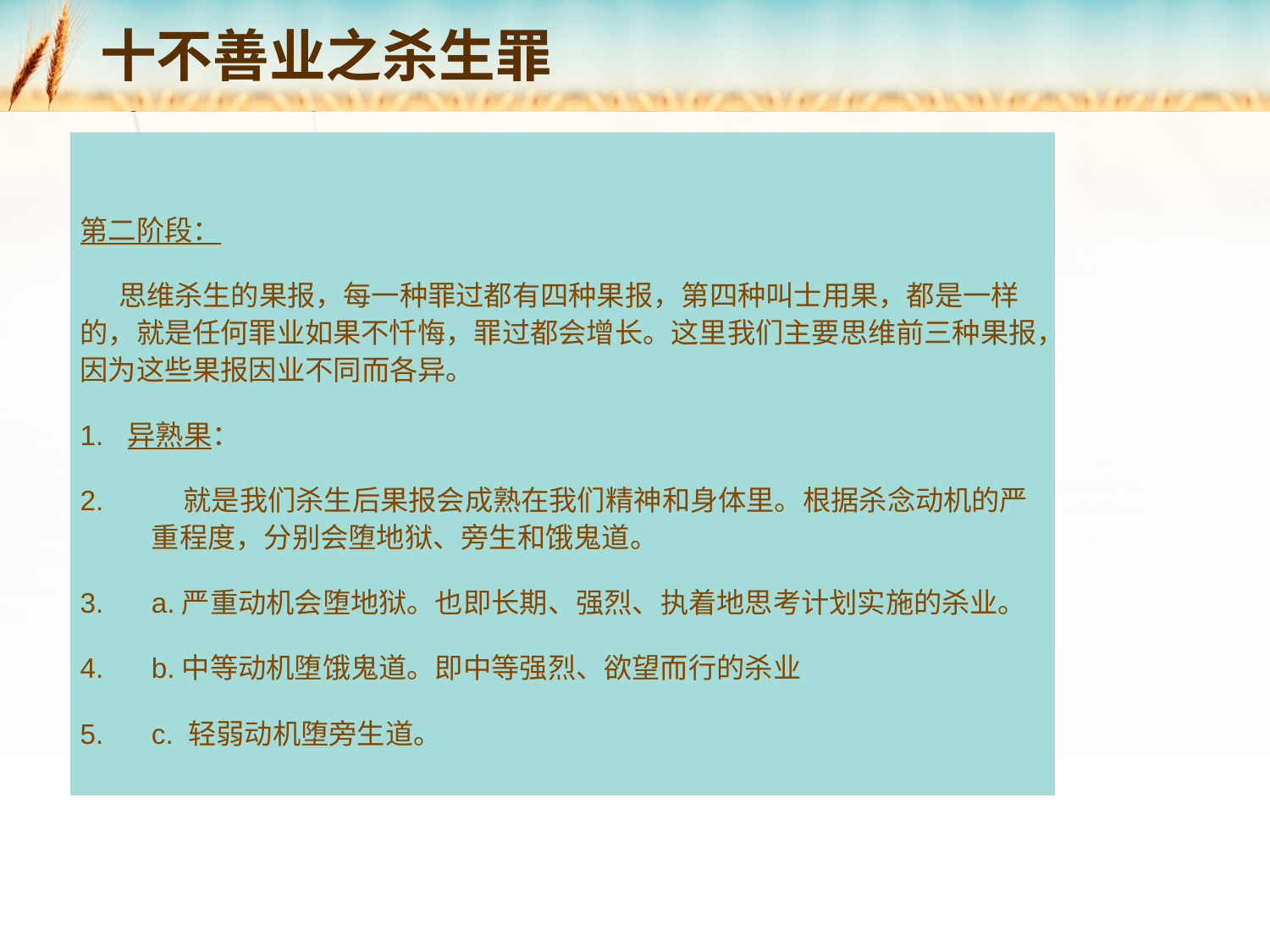

# 十不善业之杀生罪

第二阶段：
     思维杀生的果报，每一种罪过都有四种果报，第四种叫士用果，都是一样的，就是任何罪业如果不忏悔，罪过都会增长。这里我们主要思维前三种果报，因为这些果报因业不同而各异。
异熟果：
    就是我们杀生后果报会成熟在我们精神和身体里。根据杀念动机的严重程度，分别会堕地狱、旁生和饿鬼道。
a.严重动机会堕地狱。也即长期、强烈、执着地思考计划实施的杀业。
b.中等动机堕饿鬼道。即中等强烈、欲望而行的杀业
c. 轻弱动机堕旁生道。